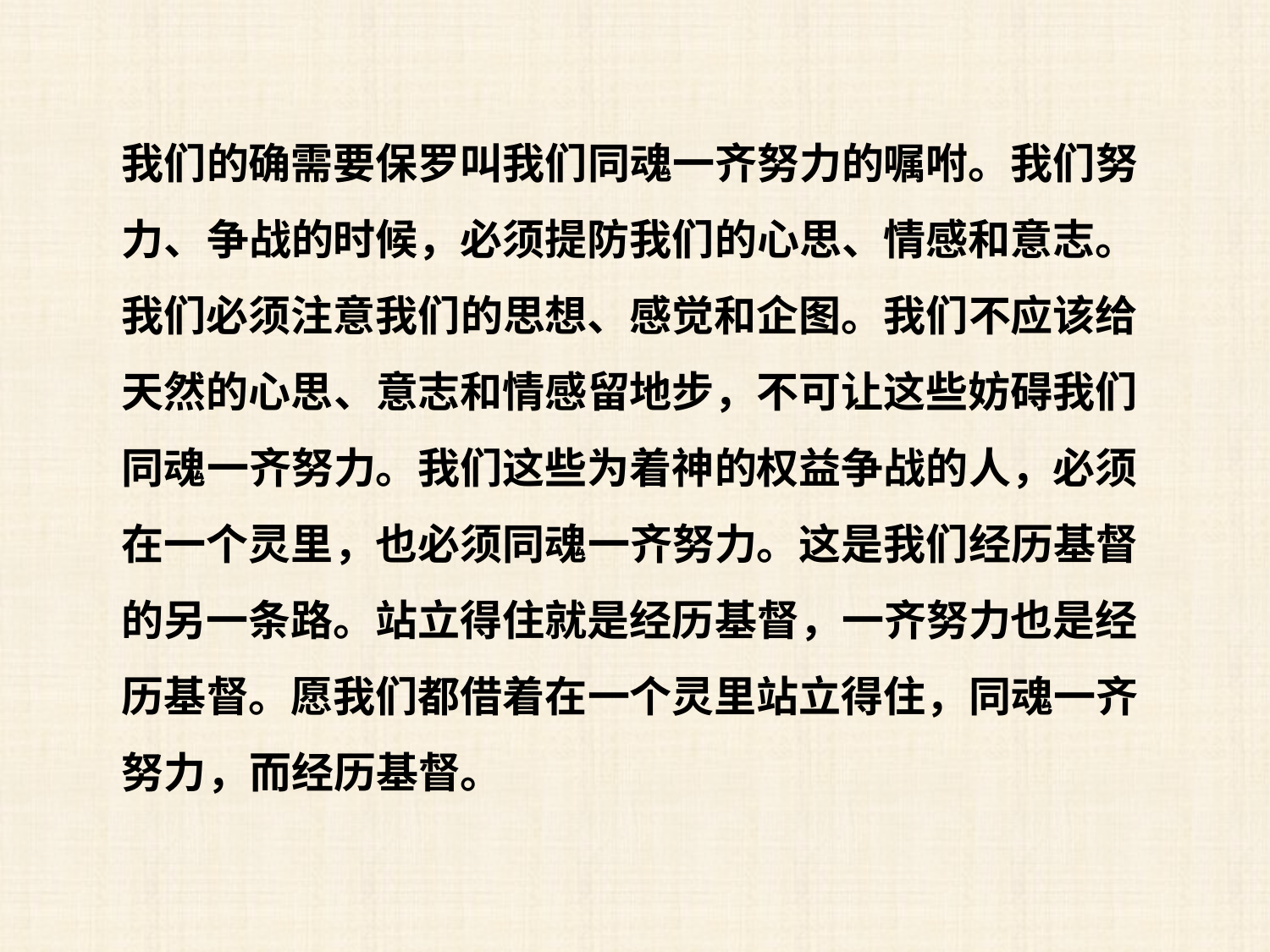

我们的确需要保罗叫我们同魂一齐努力的嘱咐。我们努力、争战的时候，必须提防我们的心思、情感和意志。我们必须注意我们的思想、感觉和企图。我们不应该给天然的心思、意志和情感留地步，不可让这些妨碍我们同魂一齐努力。我们这些为着神的权益争战的人，必须在一个灵里，也必须同魂一齐努力。这是我们经历基督的另一条路。站立得住就是经历基督，一齐努力也是经历基督。愿我们都借着在一个灵里站立得住，同魂一齐努力，而经历基督。